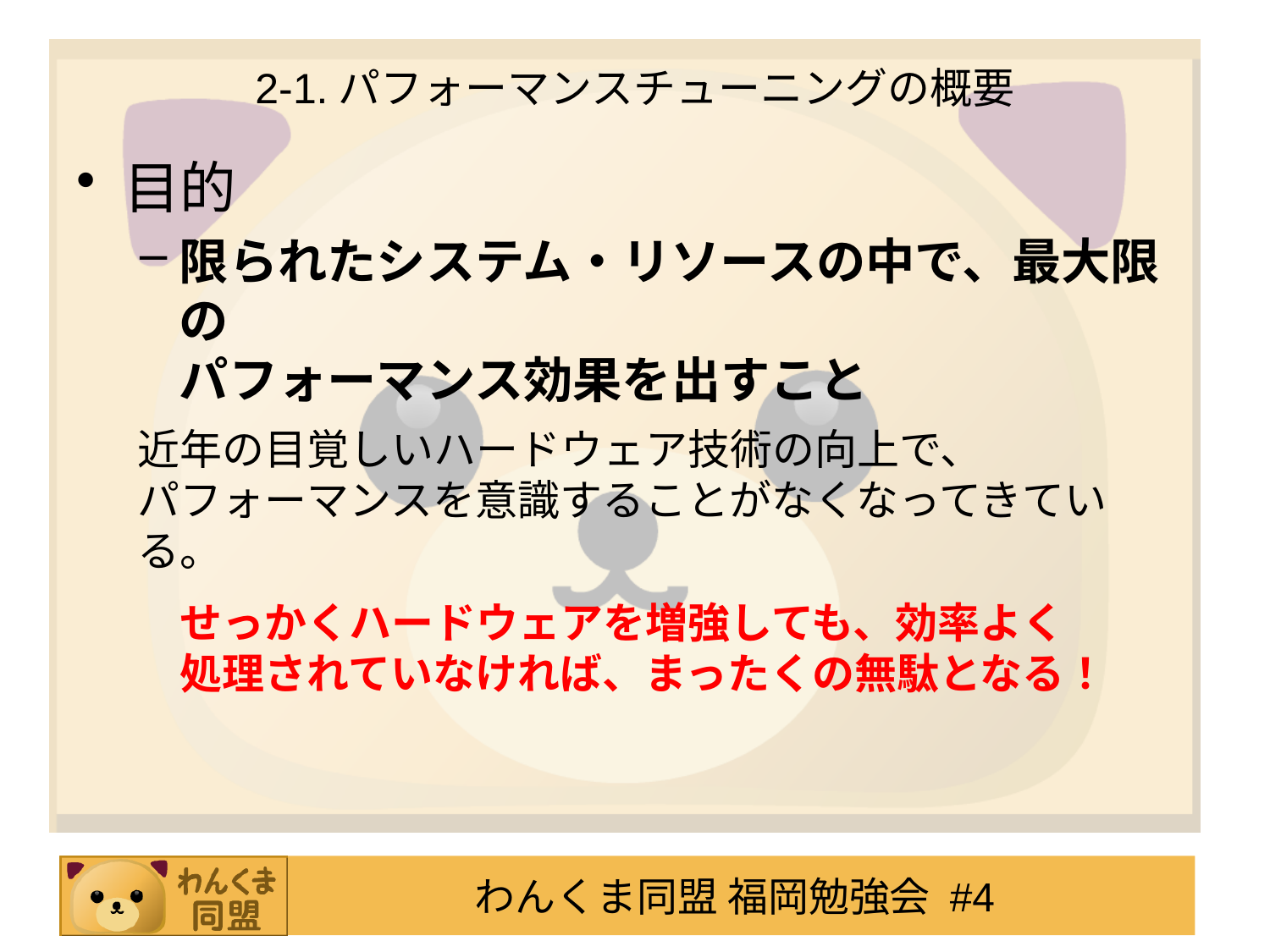

# 2-1.パフォーマンスチューニングの概要
目的
限られたシステム・リソースの中で、最大限の
パフォーマンス効果を出すこと
近年の目覚しいハードウェア技術の向上で、
パフォーマンスを意識することがなくなってきている。
　せっかくハードウェアを増強しても、効率よく
　処理されていなければ、まったくの無駄となる！